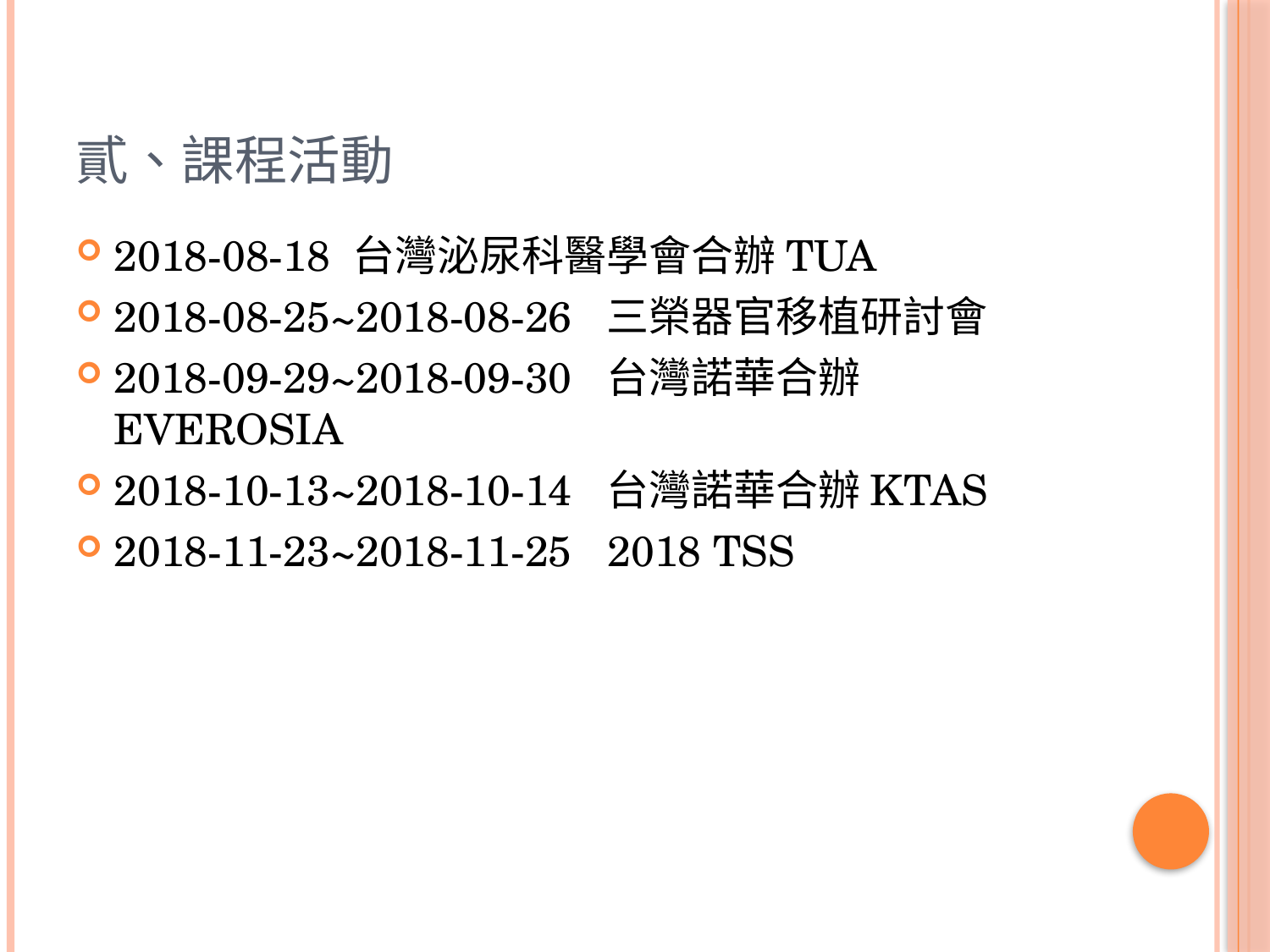

# 貳、課程活動
2018-08-18 台灣泌尿科醫學會合辦TUA
2018-08-25~2018-08-26  三榮器官移植研討會
2018-09-29~2018-09-30  台灣諾華合辦EVEROSIA
2018-10-13~2018-10-14  台灣諾華合辦KTAS
2018-11-23~2018-11-25   2018 TSS